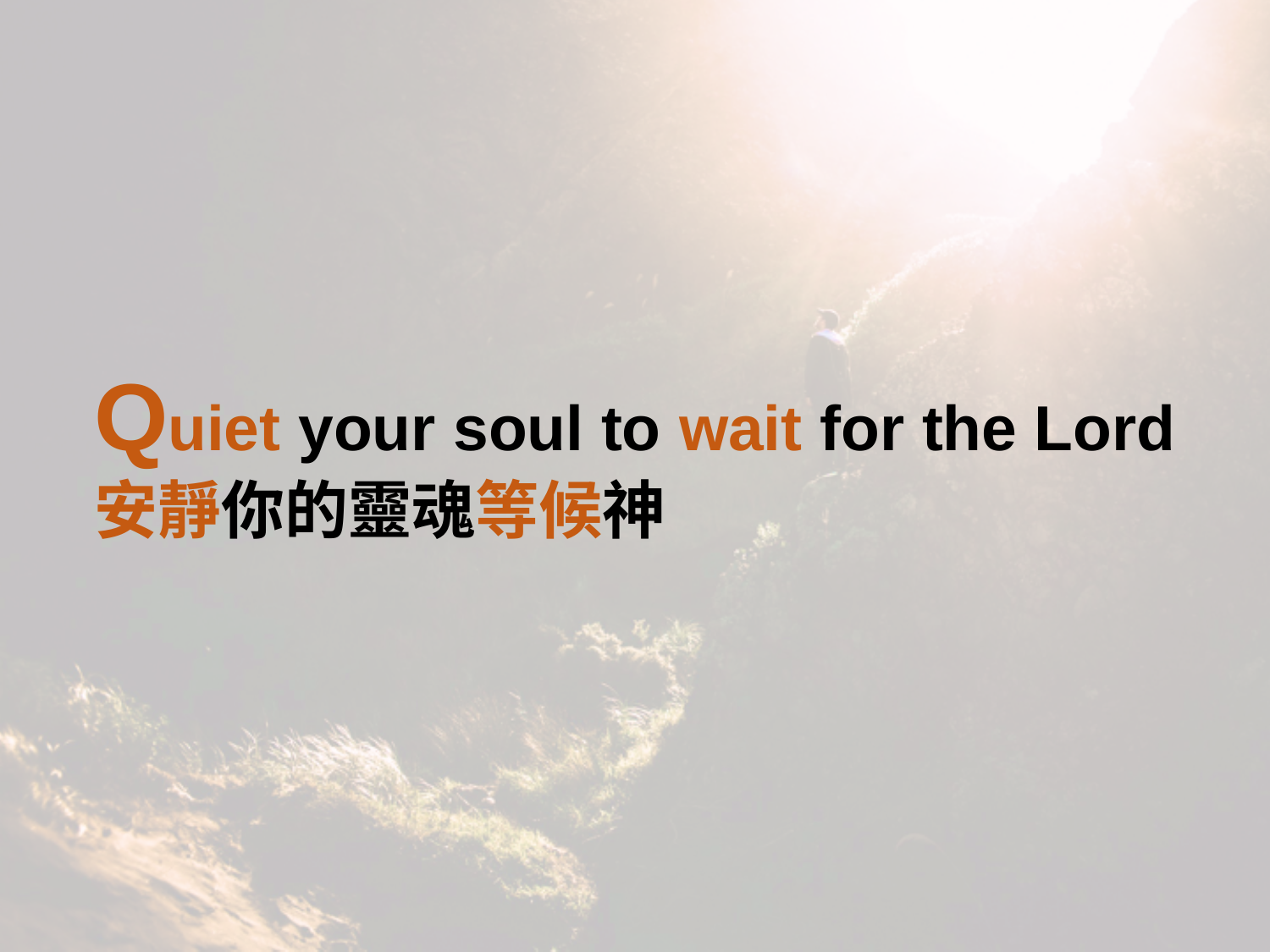

Quiet your soul to wait for the Lord
安靜你的靈魂等候神